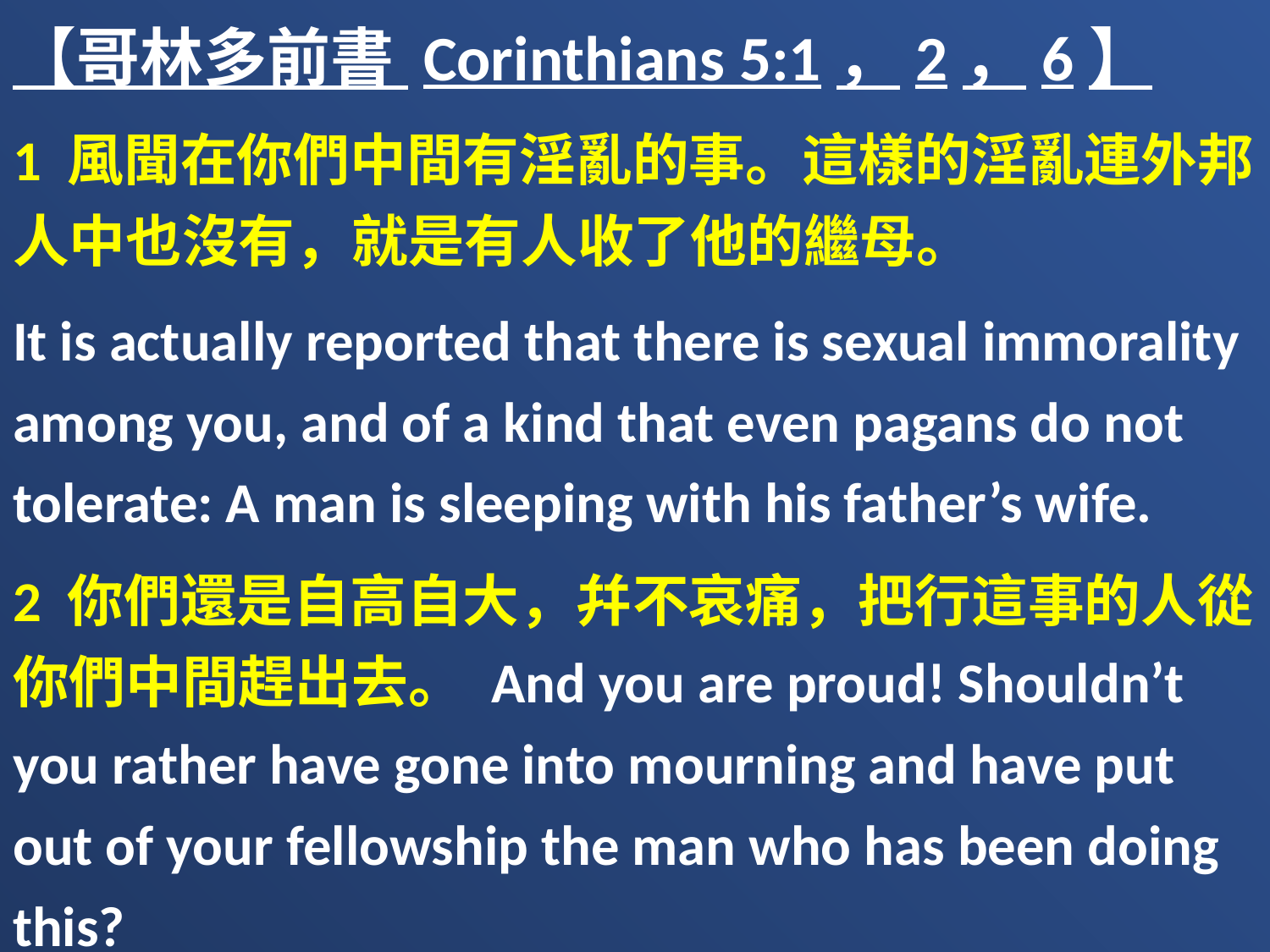

【哥林多前書 Corinthians 5:1，2，6】
1 風聞在你們中間有淫亂的事。這樣的淫亂連外邦人中也沒有，就是有人收了他的繼母。
It is actually reported that there is sexual immorality among you, and of a kind that even pagans do not tolerate: A man is sleeping with his father’s wife.
2 你們還是自高自大，幷不哀痛，把行這事的人從你們中間趕出去。 And you are proud! Shouldn’t you rather have gone into mourning and have put out of your fellowship the man who has been doing this?